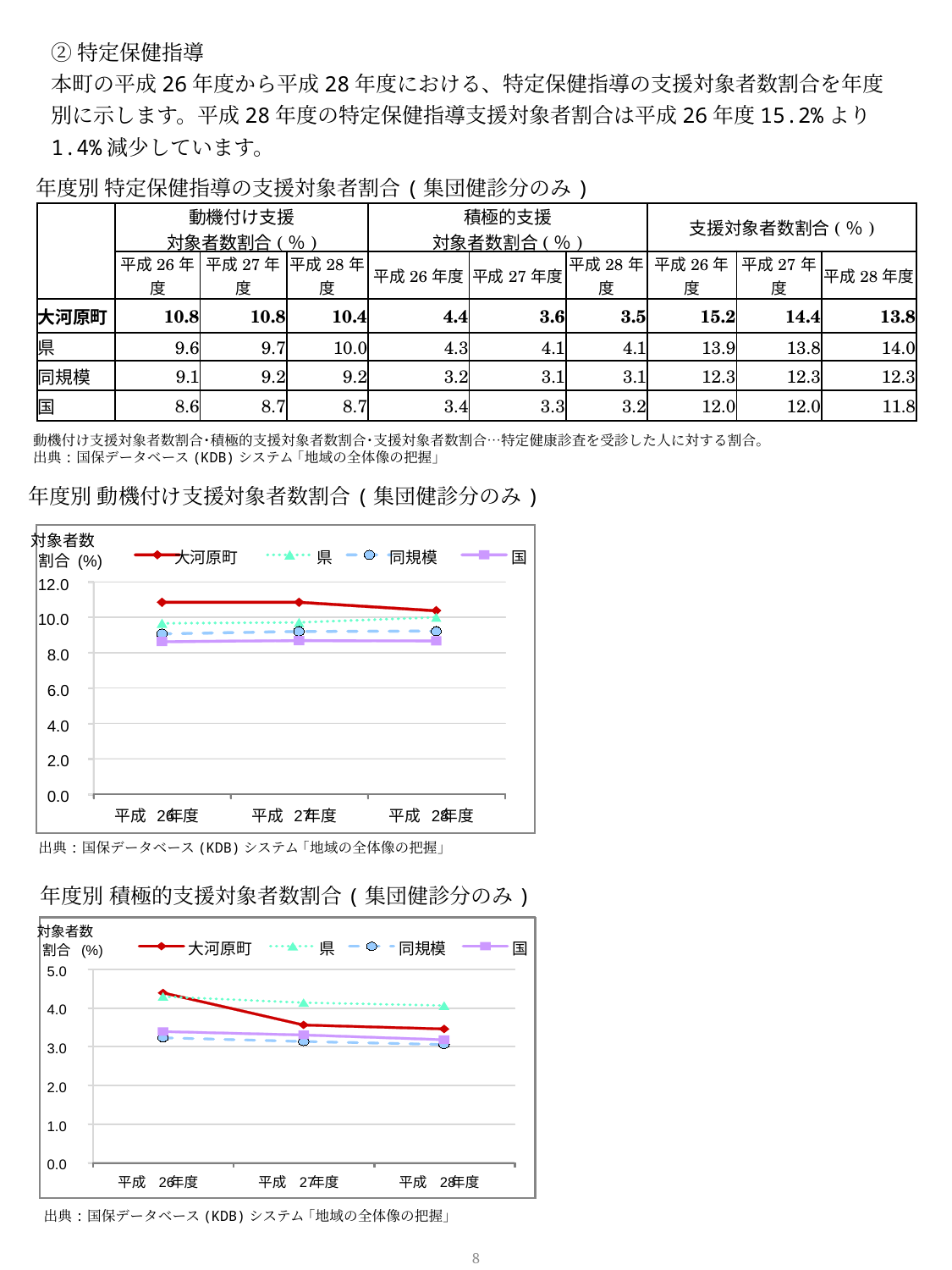

②特定保健指導
本町の平成26年度から平成28年度における、特定保健指導の支援対象者数割合を年度別に示します。平成28年度の特定保健指導支援対象者割合は平成26年度15.2%より1.4%減少しています。
年度別 特定保健指導の支援対象者割合(集団健診分のみ)
|  | 動機付け支援 対象者数割合(％) |  |  | 積極的支援 対象者数割合(％) |  |  | 支援対象者数割合(％) |  |  |
| --- | --- | --- | --- | --- | --- | --- | --- | --- | --- |
|  | 平成26年度 | 平成27年度 | 平成28年度 | 平成26年度 | 平成27年度 | 平成28年度 | 平成26年度 | 平成27年度 | 平成28年度 |
| 大河原町 | 10.8 | 10.8 | 10.4 | 4.4 | 3.6 | 3.5 | 15.2 | 14.4 | 13.8 |
| 県 | 9.6 | 9.7 | 10.0 | 4.3 | 4.1 | 4.1 | 13.9 | 13.8 | 14.0 |
| 同規模 | 9.1 | 9.2 | 9.2 | 3.2 | 3.1 | 3.1 | 12.3 | 12.3 | 12.3 |
| 国 | 8.6 | 8.7 | 8.7 | 3.4 | 3.3 | 3.2 | 12.0 | 12.0 | 11.8 |
動機付け支援対象者数割合･積極的支援対象者数割合･支援対象者数割合…特定健康診査を受診した人に対する割合。
出典:国保データベース(KDB)システム ｢地域の全体像の把握｣
年度別 動機付け支援対象者数割合(集団健診分のみ)

対象者数
大河原町
県
同規模
国

割合
(%)

12.0

10.0

8.0
6.0
4.0
2.0
0.0

平成
26
年度
平成
27
年度
平成
28
年度
出典:国保データベース(KDB)システム ｢地域の全体像の把握｣
年度別 積極的支援対象者数割合(集団健診分のみ)

対象者数
大河原町
県
同規模
国
割合
(%)

5.0

4.0

3.0

2.0
1.0
0.0

平成
26
年度
平成
27
年度
平成
28
年度
出典:国保データベース(KDB)システム ｢地域の全体像の把握｣
8